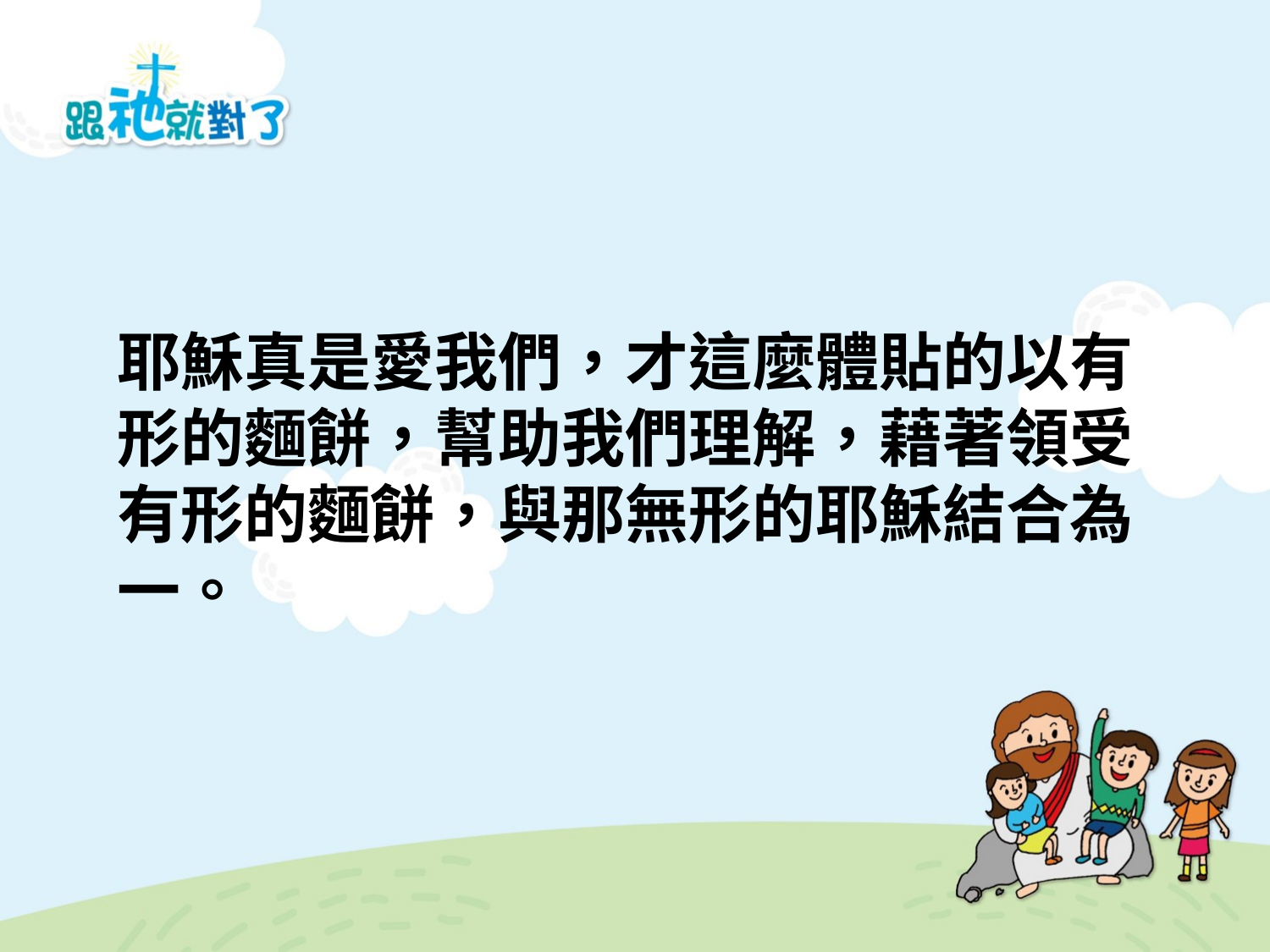

耶穌真是愛我們，才這麼體貼的以有形的麵餅，幫助我們理解，藉著領受有形的麵餅，與那無形的耶穌結合為一。